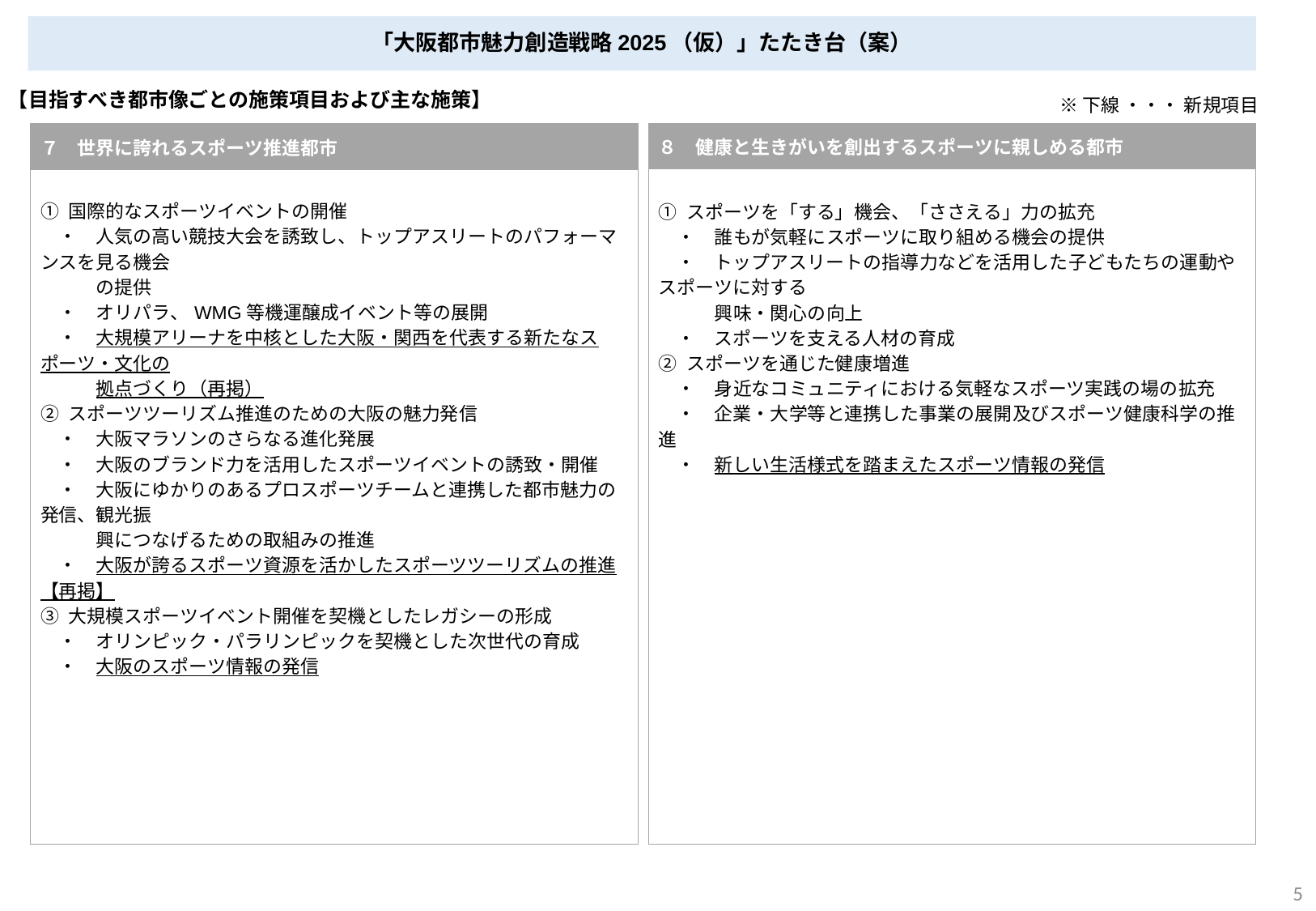

「大阪都市魅力創造戦略2025（仮）」たたき台（案）
【目指すべき都市像ごとの施策項目および主な施策】
※下線 ・・・ 新規項目
| ８　健康と生きがいを創出するスポーツに親しめる都市 |
| --- |
| ① スポーツを「する」機会、「ささえる」力の拡充 　・　誰もが気軽にスポーツに取り組める機会の提供 　・　トップアスリートの指導力などを活用した子どもたちの運動やスポーツに対する 　　　興味・関心の向上 　・　スポーツを支える人材の育成 ② スポーツを通じた健康増進 　・　身近なコミュニティにおける気軽なスポーツ実践の場の拡充 　・　企業・大学等と連携した事業の展開及びスポーツ健康科学の推進 　・　新しい生活様式を踏まえたスポーツ情報の発信 |
| ７　世界に誇れるスポーツ推進都市 |
| --- |
| ① 国際的なスポーツイベントの開催 　・　人気の高い競技大会を誘致し、トップアスリートのパフォーマンスを見る機会 　　　の提供 　・　オリパラ、WMG等機運醸成イベント等の展開 　・　大規模アリーナを中核とした大阪・関西を代表する新たなスポーツ・文化の 　　　拠点づくり（再掲） ② スポーツツーリズム推進のための大阪の魅力発信 　・　大阪マラソンのさらなる進化発展 　・　大阪のブランド力を活用したスポーツイベントの誘致・開催 　・　大阪にゆかりのあるプロスポーツチームと連携した都市魅力の発信、観光振 　　　興につなげるための取組みの推進 　・　大阪が誇るスポーツ資源を活かしたスポーツツーリズムの推進【再掲】 ③ 大規模スポーツイベント開催を契機としたレガシーの形成 　・　オリンピック・パラリンピックを契機とした次世代の育成　 　・　大阪のスポーツ情報の発信 |
5